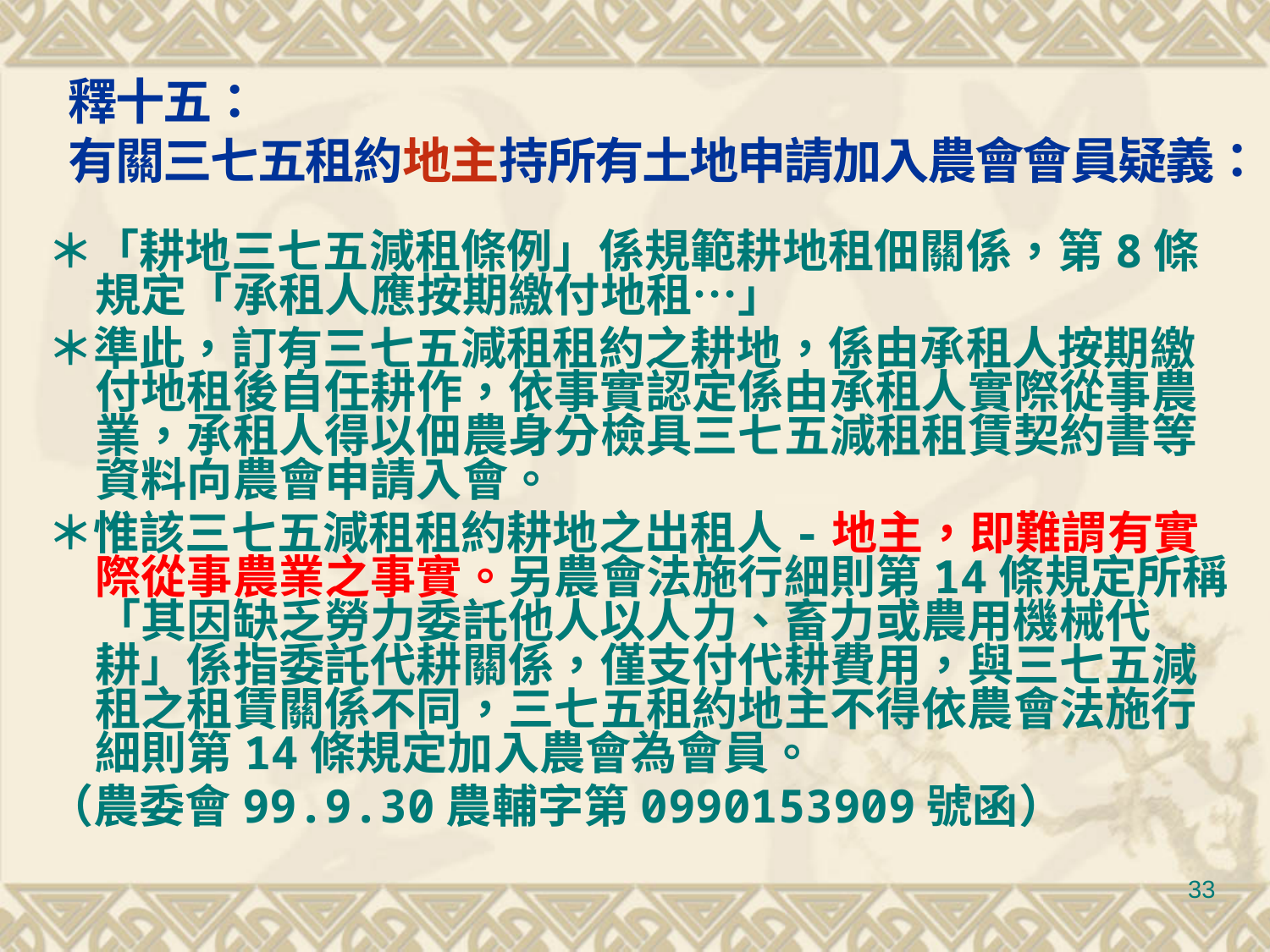

# 釋十五： 有關三七五租約地主持所有土地申請加入農會會員疑義：
＊「耕地三七五減租條例」係規範耕地租佃關係，第8條規定「承租人應按期繳付地租…」
＊準此，訂有三七五減租租約之耕地，係由承租人按期繳付地租後自任耕作，依事實認定係由承租人實際從事農業，承租人得以佃農身分檢具三七五減租租賃契約書等資料向農會申請入會。
＊惟該三七五減租租約耕地之出租人-地主，即難謂有實際從事農業之事實。另農會法施行細則第14條規定所稱「其因缺乏勞力委託他人以人力、畜力或農用機械代耕」係指委託代耕關係，僅支付代耕費用，與三七五減租之租賃關係不同，三七五租約地主不得依農會法施行細則第14條規定加入農會為會員。
（農委會99.9.30農輔字第0990153909號函）
33